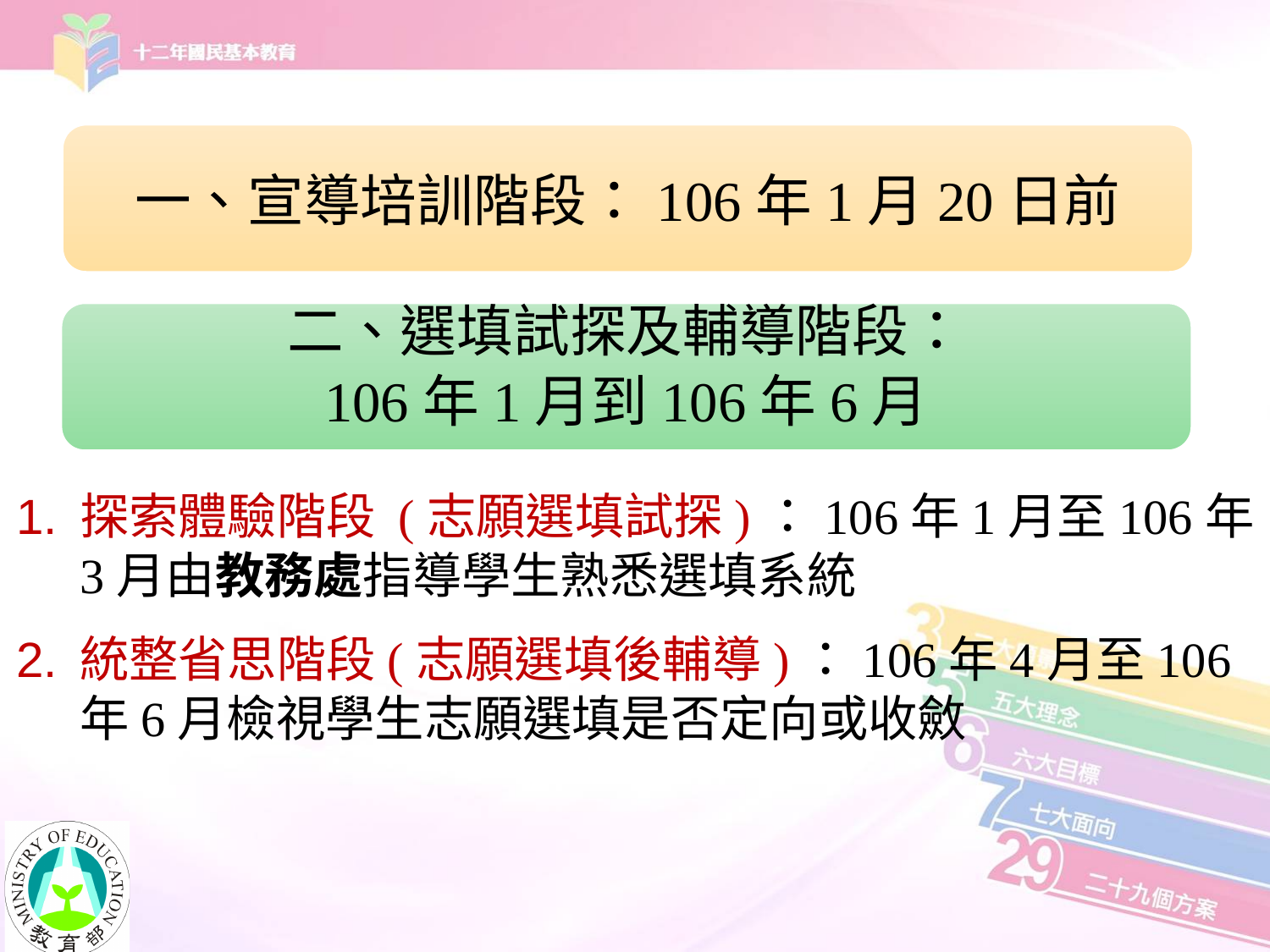

一、宣導培訓階段：106年1月20日前
二、選填試探及輔導階段：
106年1月到106年6月
探索體驗階段 (志願選填試探)：106年1月至106年3月由教務處指導學生熟悉選填系統
統整省思階段(志願選填後輔導)：106年4月至106年6月檢視學生志願選填是否定向或收斂